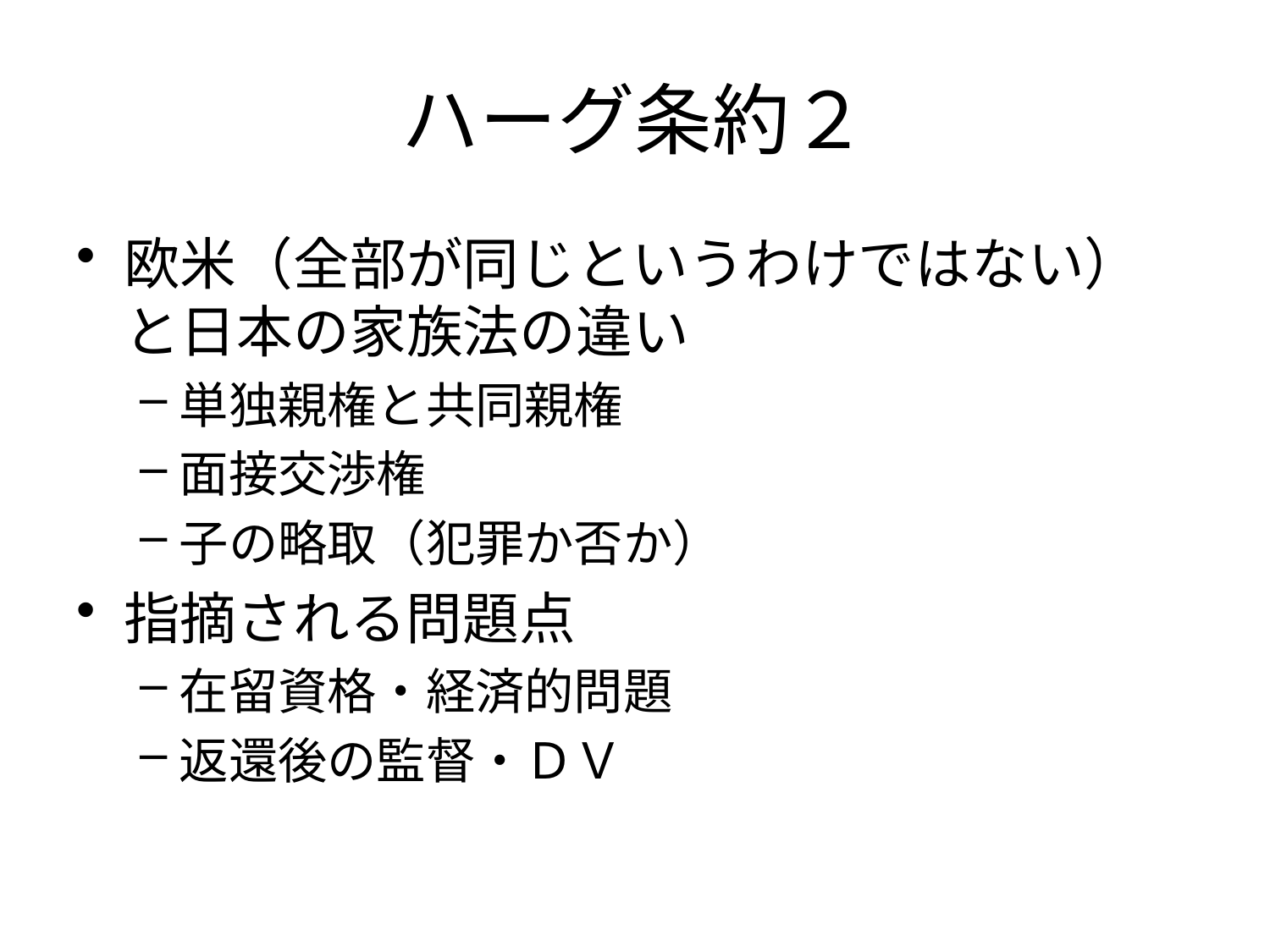

# ハーグ条約２
欧米（全部が同じというわけではない）と日本の家族法の違い
単独親権と共同親権
面接交渉権
子の略取（犯罪か否か）
指摘される問題点
在留資格・経済的問題
返還後の監督・ＤＶ